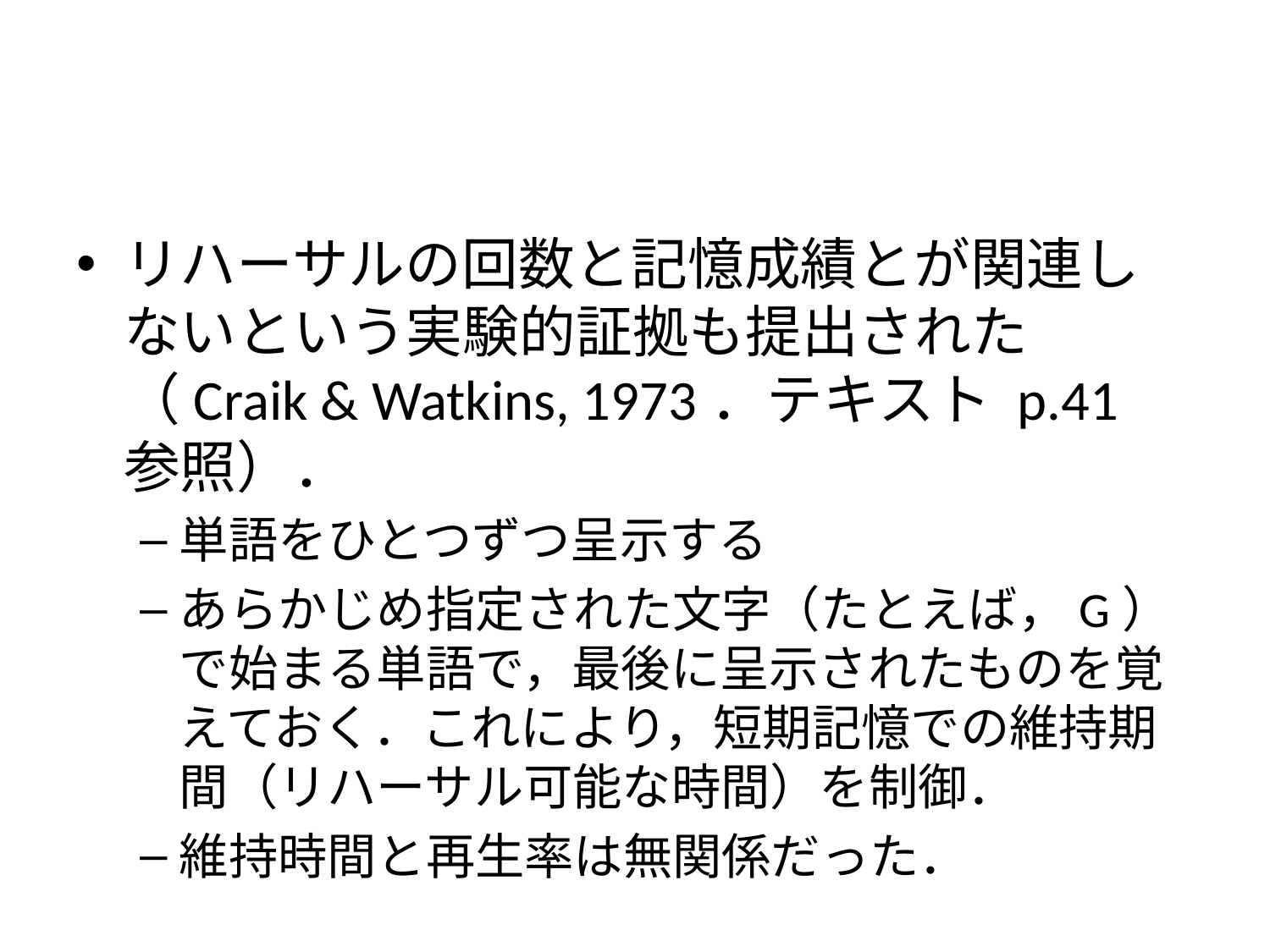

#
リハーサルの回数と記憶成績とが関連しないという実験的証拠も提出された（Craik & Watkins, 1973．テキスト p.41 参照）．
単語をひとつずつ呈示する
あらかじめ指定された文字（たとえば，G）で始まる単語で，最後に呈示されたものを覚えておく．これにより，短期記憶での維持期間（リハーサル可能な時間）を制御．
維持時間と再生率は無関係だった．